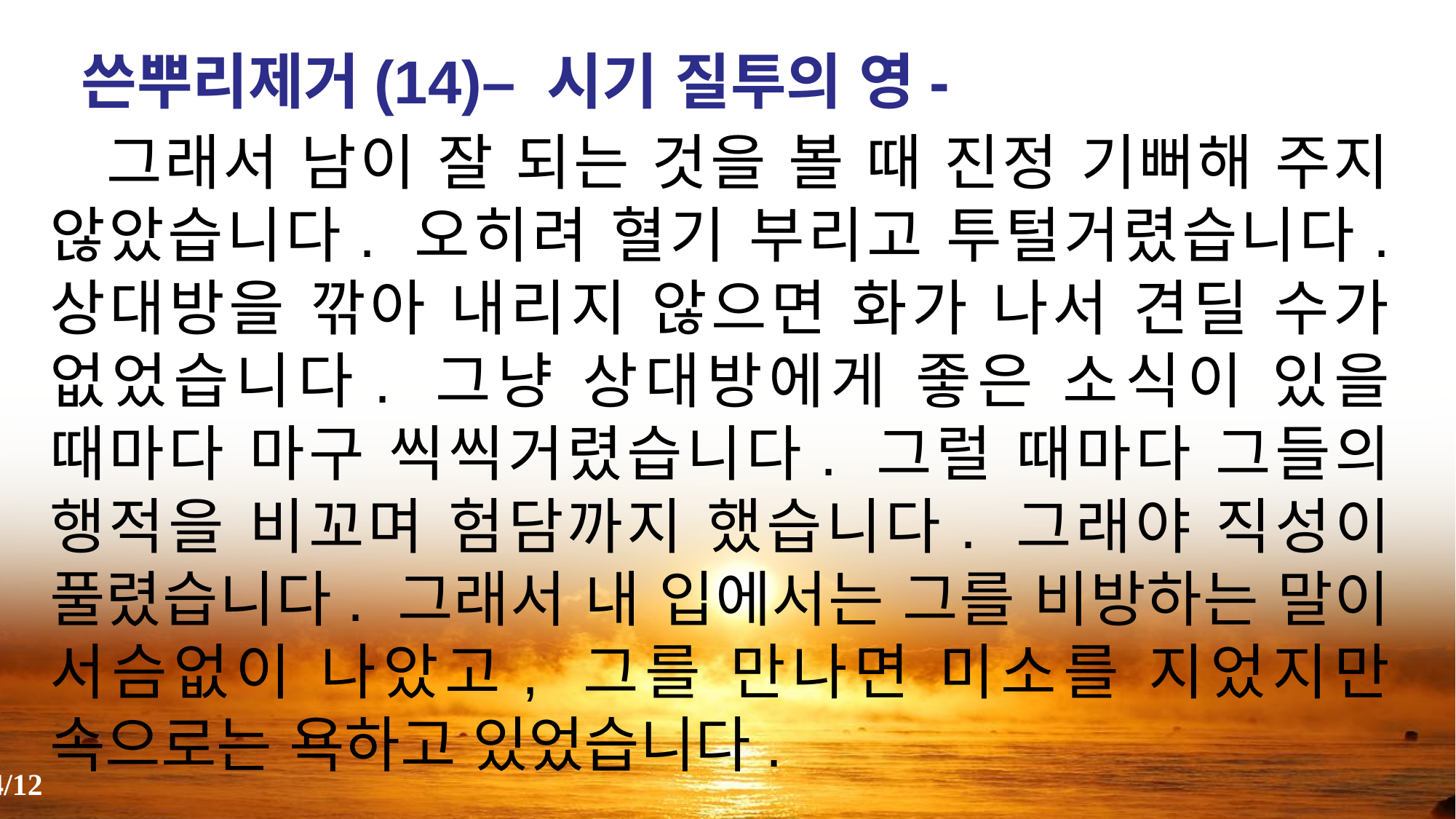

쓴뿌리제거(14)– 시기 질투의 영-
  그래서 남이 잘 되는 것을 볼 때 진정 기뻐해 주지 않았습니다. 오히려 혈기 부리고 투털거렸습니다. 상대방을 깎아 내리지 않으면 화가 나서 견딜 수가 없었습니다. 그냥 상대방에게 좋은 소식이 있을 때마다 마구 씩씩거렸습니다. 그럴 때마다 그들의 행적을 비꼬며 험담까지 했습니다. 그래야 직성이 풀렸습니다. 그래서 내 입에서는 그를 비방하는 말이 서슴없이 나았고, 그를 만나면 미소를 지었지만 속으로는 욕하고 있었습니다.